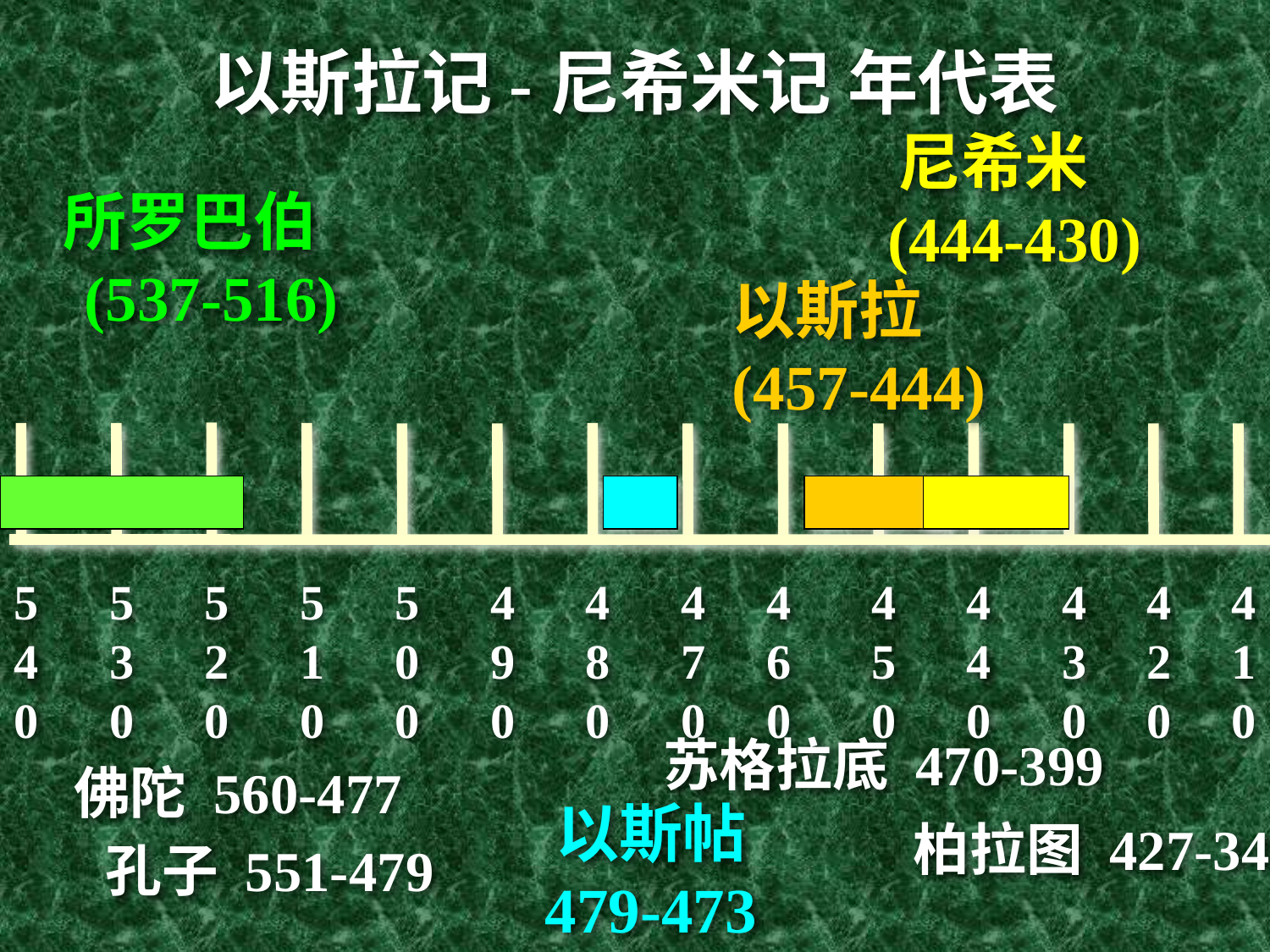

以斯拉记-尼希米记 年代表
尼希米    (444-430)
所罗巴伯    (537-516)
以斯拉 (457-444)

540
530
520
510
500
490
480
470
460
450
440
430
420
410
苏格拉底 470-399
佛陀 560-477
以斯帖 479-473
柏拉图 427-347
孔子 551-479